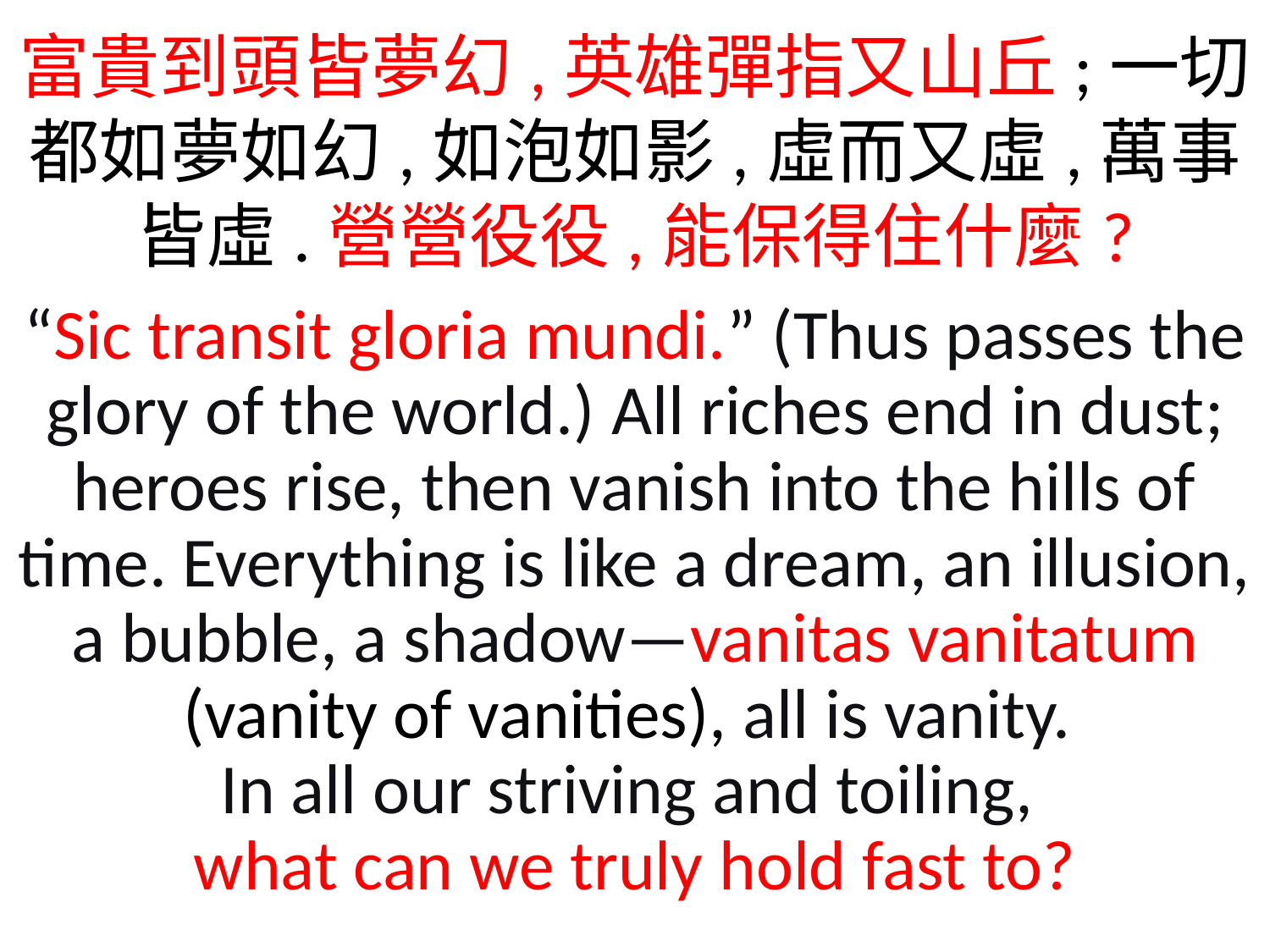

富貴到頭皆夢幻,英雄彈指又山丘;一切都如夢如幻,如泡如影,虛而又虛,萬事皆虛.營營役役,能保得住什麼?
“Sic transit gloria mundi.” (Thus passes the glory of the world.) All riches end in dust; heroes rise, then vanish into the hills of time. Everything is like a dream, an illusion, a bubble, a shadow—vanitas vanitatum (vanity of vanities), all is vanity.
In all our striving and toiling,
what can we truly hold fast to?